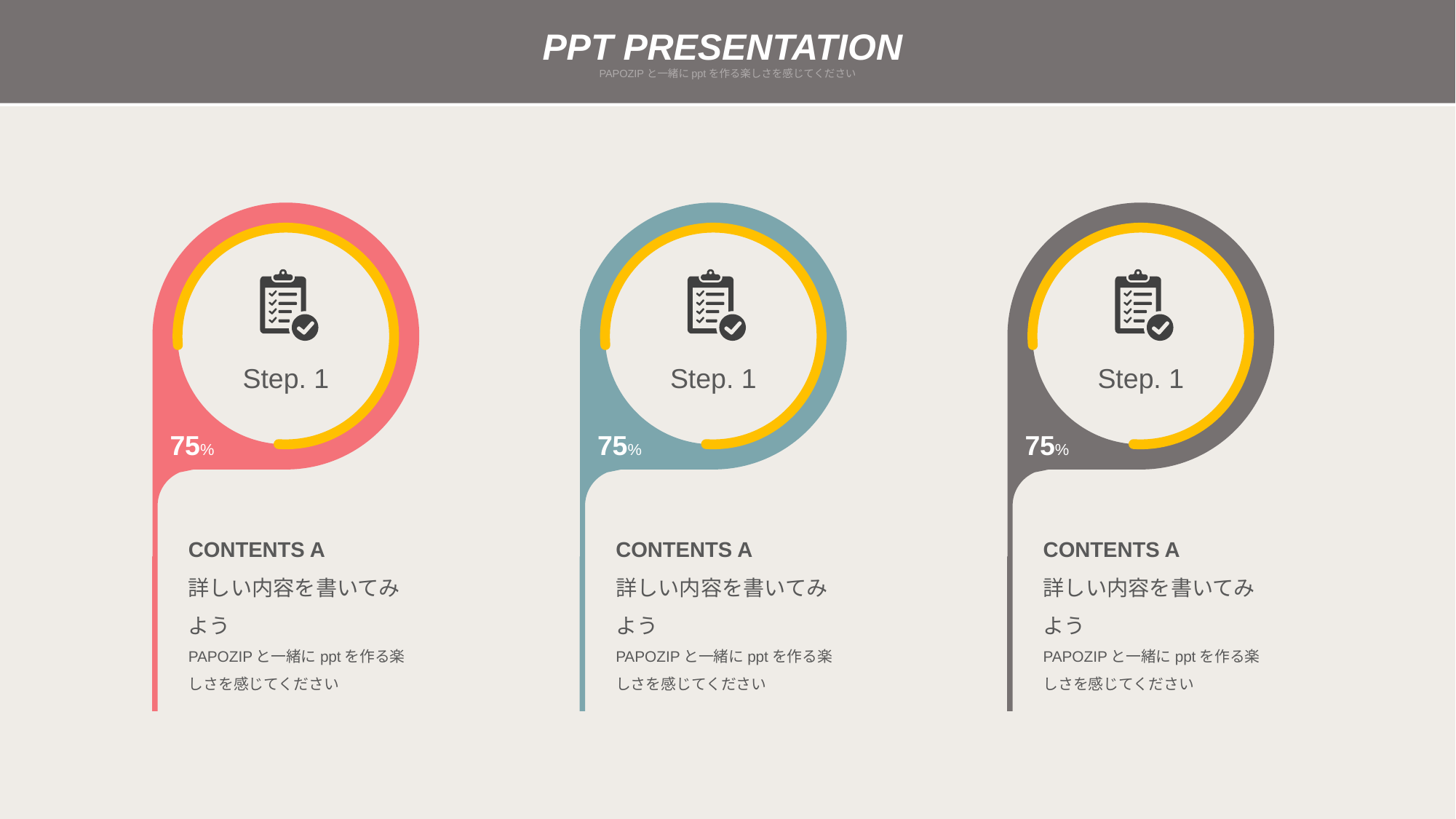

PPT PRESENTATION
PAPOZIPと一緒にpptを作る楽しさを感じてください

Step. 1
Step. 1
Step. 1
75%
75%
75%
CONTENTS A
詳しい内容を書いてみよう
PAPOZIPと一緒にpptを作る楽しさを感じてください
CONTENTS A
詳しい内容を書いてみよう
PAPOZIPと一緒にpptを作る楽しさを感じてください
CONTENTS A
詳しい内容を書いてみよう
PAPOZIPと一緒にpptを作る楽しさを感じてください